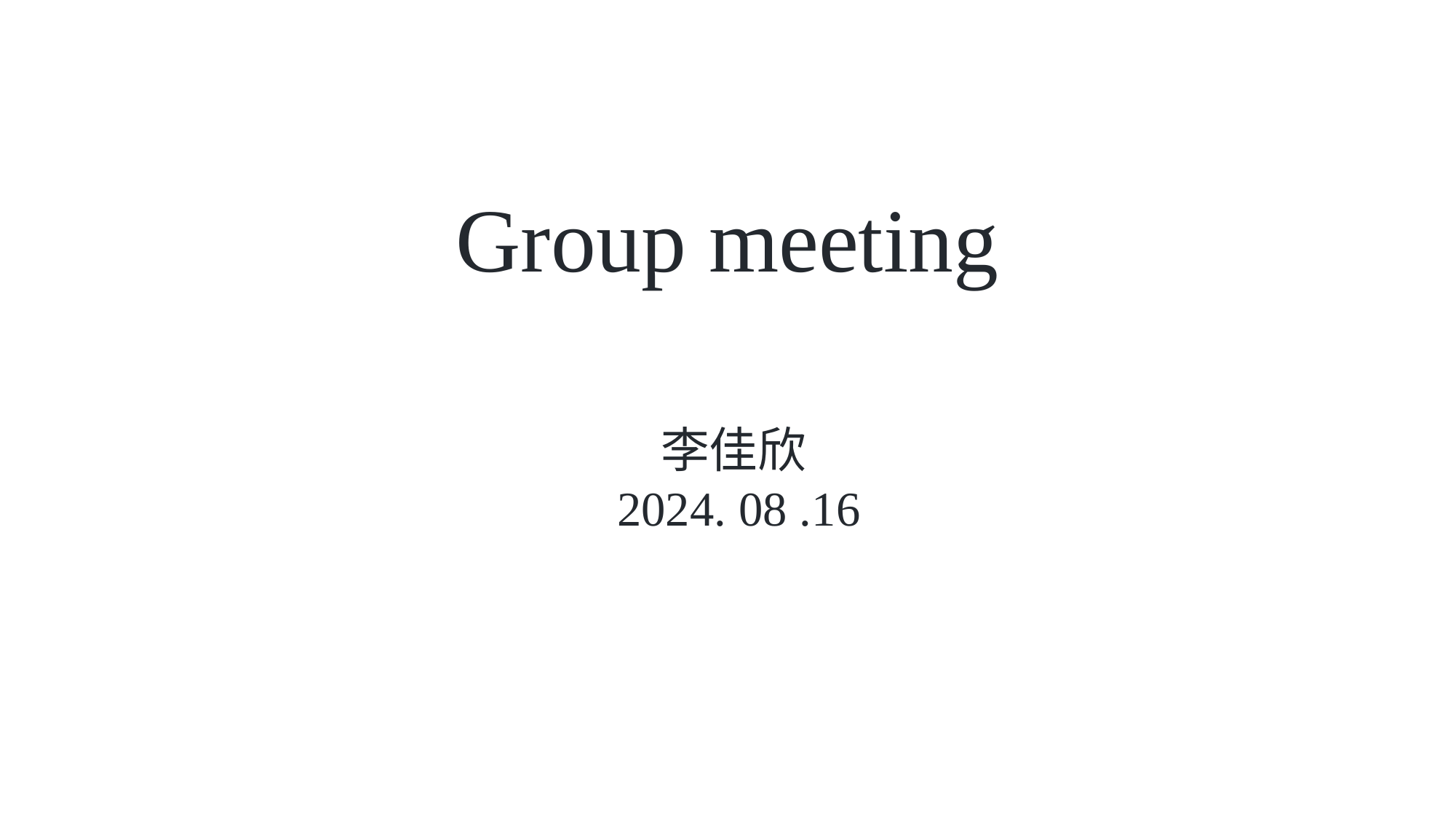

# Group meeting
李佳欣
2024. 08 .16